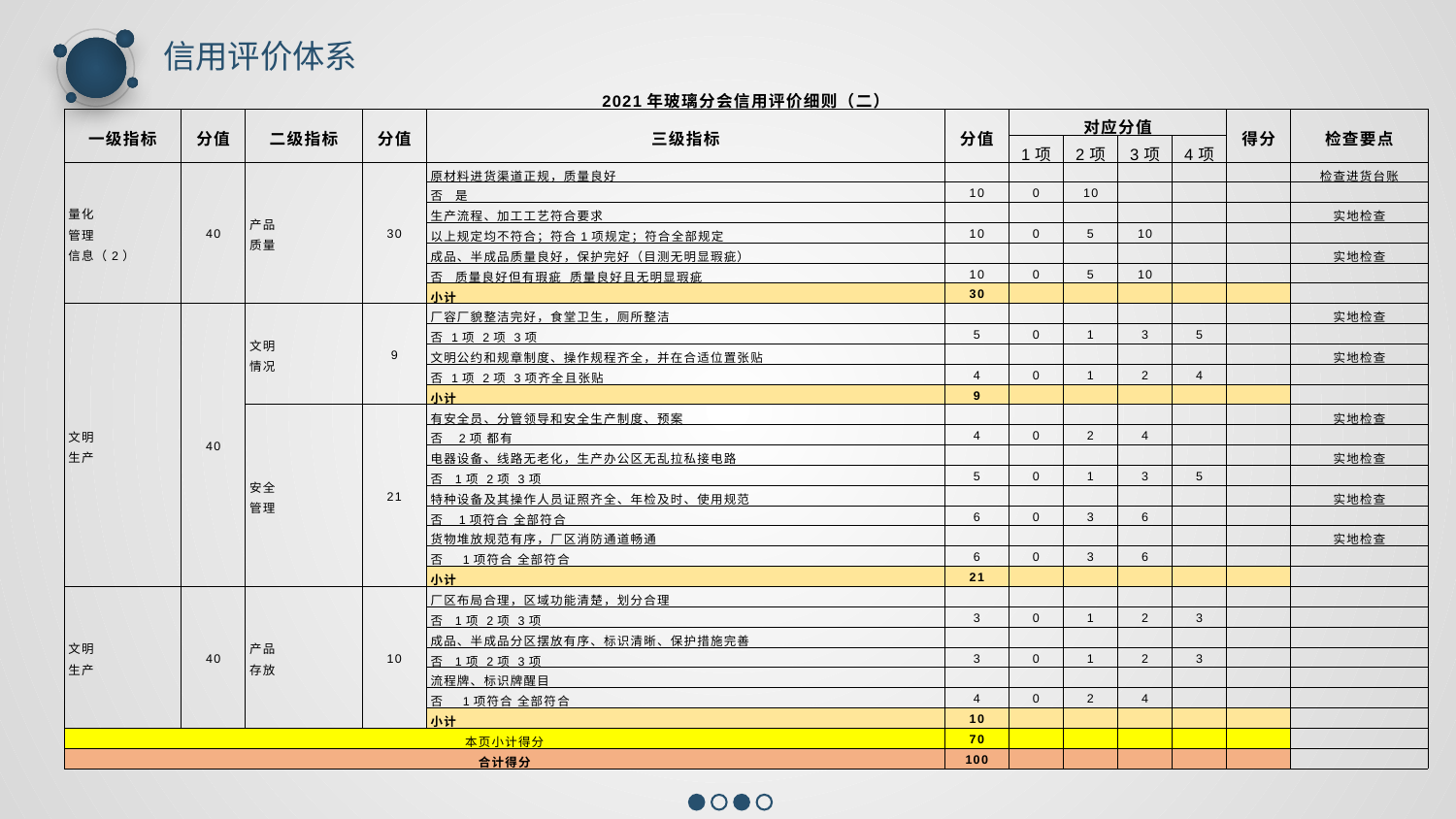

信用评价体系
| 2021年玻璃分会信用评价细则（二） |  |  |  |  |  |  |  |  |  |  |  |
| --- | --- | --- | --- | --- | --- | --- | --- | --- | --- | --- | --- |
| 一级指标 | 分值 | 二级指标 | 分值 | 三级指标 | 分值 | 对应分值 |  |  |  | 得分 | 检查要点 |
|  |  |  |  |  |  | 1项 | 2项 | 3项 | 4项 |  |  |
| 量化 管理 信息（2） | 40 | 产品 质量 | 30 | 原材料进货渠道正规，质量良好 |  |  |  |  |  |  | 检查进货台账 |
|  |  |  |  | 否 是 | 10 | 0 | 10 |  |  |  |  |
|  |  |  |  | 生产流程、加工工艺符合要求 |  |  |  |  |  |  | 实地检查 |
|  |  |  |  | 以上规定均不符合；符合1项规定；符合全部规定 | 10 | 0 | 5 | 10 |  |  |  |
|  |  |  |  | 成品、半成品质量良好，保护完好（目测无明显瑕疵） |  |  |  |  |  |  | 实地检查 |
|  |  |  |  | 否 质量良好但有瑕疵 质量良好且无明显瑕疵 | 10 | 0 | 5 | 10 |  |  |  |
|  |  |  |  | 小计 | 30 |  |  |  |  |  |  |
| 文明 生产 | 40 | 文明 情况 | 9 | 厂容厂貌整洁完好，食堂卫生，厕所整洁 |  |  |  |  |  |  | 实地检查 |
|  |  |  |  | 否 1项 2项 3项 | 5 | 0 | 1 | 3 | 5 |  |  |
|  |  |  |  | 文明公约和规章制度、操作规程齐全，并在合适位置张贴 |  |  |  |  |  |  | 实地检查 |
|  |  |  |  | 否 1项 2项 3项齐全且张贴 | 4 | 0 | 1 | 2 | 4 |  |  |
|  |  |  |  | 小计 | 9 |  |  |  |  |  |  |
|  |  | 安全 管理 | 21 | 有安全员、分管领导和安全生产制度、预案 |  |  |  |  |  |  | 实地检查 |
|  |  |  |  | 否 2项 都有 | 4 | 0 | 2 | 4 |  |  |  |
|  |  |  |  | 电器设备、线路无老化，生产办公区无乱拉私接电路 |  |  |  |  |  |  | 实地检查 |
|  |  |  |  | 否 1项 2项 3项 | 5 | 0 | 1 | 3 | 5 |  |  |
|  |  |  |  | 特种设备及其操作人员证照齐全、年检及时、使用规范 |  |  |  |  |  |  | 实地检查 |
|  |  |  |  | 否 1项符合 全部符合 | 6 | 0 | 3 | 6 |  |  |  |
|  |  |  |  | 货物堆放规范有序，厂区消防通道畅通 |  |  |  |  |  |  | 实地检查 |
|  |  |  |  | 否 1项符合 全部符合 | 6 | 0 | 3 | 6 |  |  |  |
|  |  |  |  | 小计 | 21 |  |  |  |  |  |  |
| 文明 生产 | 40 | 产品 存放 | 10 | 厂区布局合理，区域功能清楚，划分合理 |  |  |  |  |  |  |  |
|  |  |  |  | 否 1项 2项 3项 | 3 | 0 | 1 | 2 | 3 |  |  |
|  |  |  |  | 成品、半成品分区摆放有序、标识清晰、保护措施完善 |  |  |  |  |  |  |  |
|  |  |  |  | 否 1项 2项 3项 | 3 | 0 | 1 | 2 | 3 |  |  |
|  |  |  |  | 流程牌、标识牌醒目 |  |  |  |  |  |  |  |
|  |  |  |  | 否 1项符合 全部符合 | 4 | 0 | 2 | 4 |  |  |  |
|  |  |  |  | 小计 | 10 |  |  |  |  |  |  |
| 本页小计得分 |  |  |  |  | 70 |  |  |  |  |  |  |
| 合计得分 |  |  |  |  | 100 |  |  |  |  |  |  |